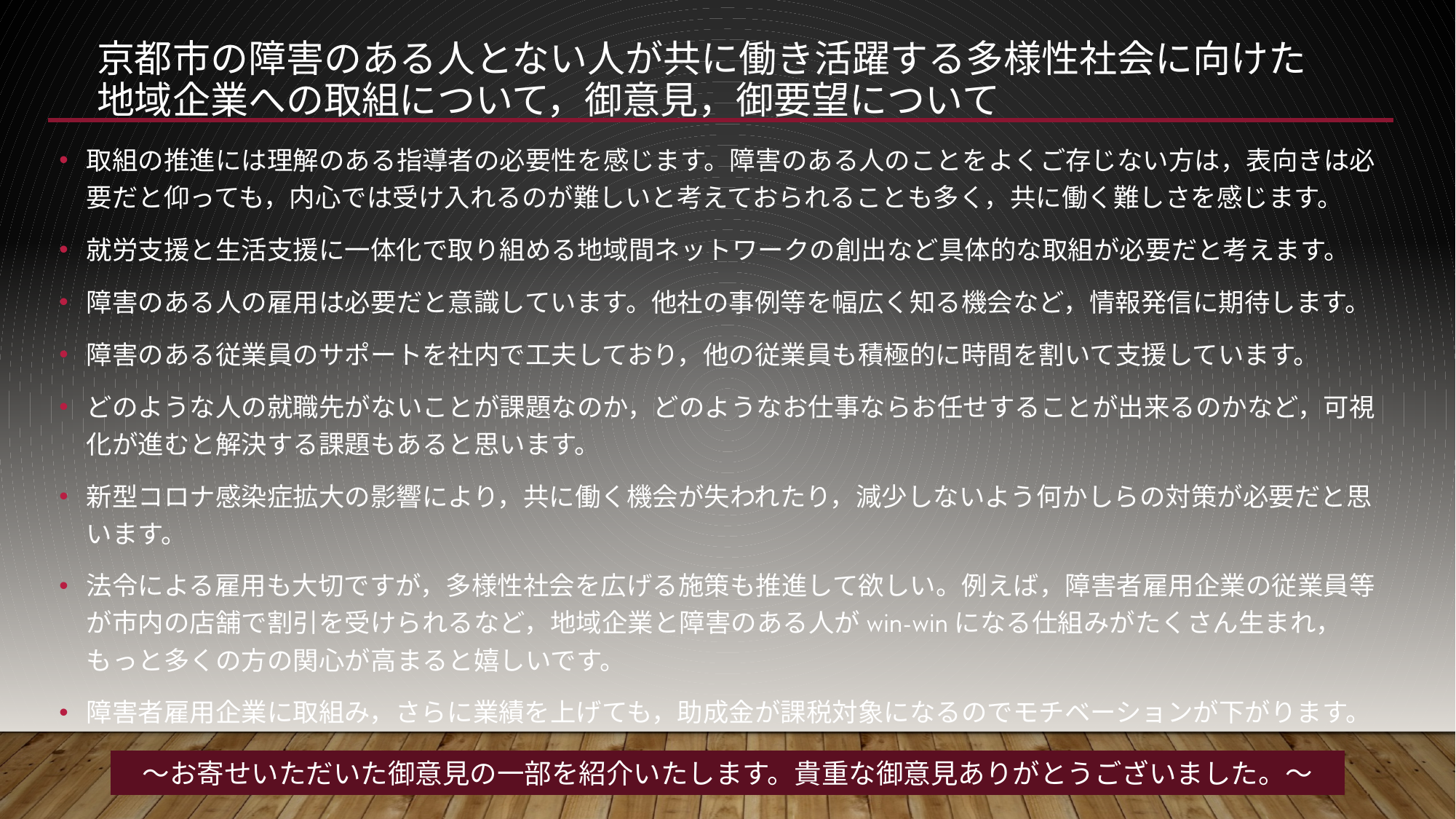

京都市の障害のある人とない人が共に働き活躍する多様性社会に向けた
地域企業への取組について，御意見，御要望について
取組の推進には理解のある指導者の必要性を感じます。障害のある人のことをよくご存じない方は，表向きは必要だと仰っても，内心では受け入れるのが難しいと考えておられることも多く，共に働く難しさを感じます。
就労支援と生活支援に一体化で取り組める地域間ネットワークの創出など具体的な取組が必要だと考えます。
障害のある人の雇用は必要だと意識しています。他社の事例等を幅広く知る機会など，情報発信に期待します。
障害のある従業員のサポートを社内で工夫しており，他の従業員も積極的に時間を割いて支援しています。
どのような人の就職先がないことが課題なのか，どのようなお仕事ならお任せすることが出来るのかなど，可視化が進むと解決する課題もあると思います。
新型コロナ感染症拡大の影響により，共に働く機会が失われたり，減少しないよう何かしらの対策が必要だと思います。
法令による雇用も大切ですが，多様性社会を広げる施策も推進して欲しい。例えば，障害者雇用企業の従業員等が市内の店舗で割引を受けられるなど，地域企業と障害のある人がwin-winになる仕組みがたくさん生まれ，もっと多くの方の関心が高まると嬉しいです。
障害者雇用企業に取組み，さらに業績を上げても，助成金が課税対象になるのでモチベーションが下がります。
～お寄せいただいた御意見の一部を紹介いたします。貴重な御意見ありがとうございました。～